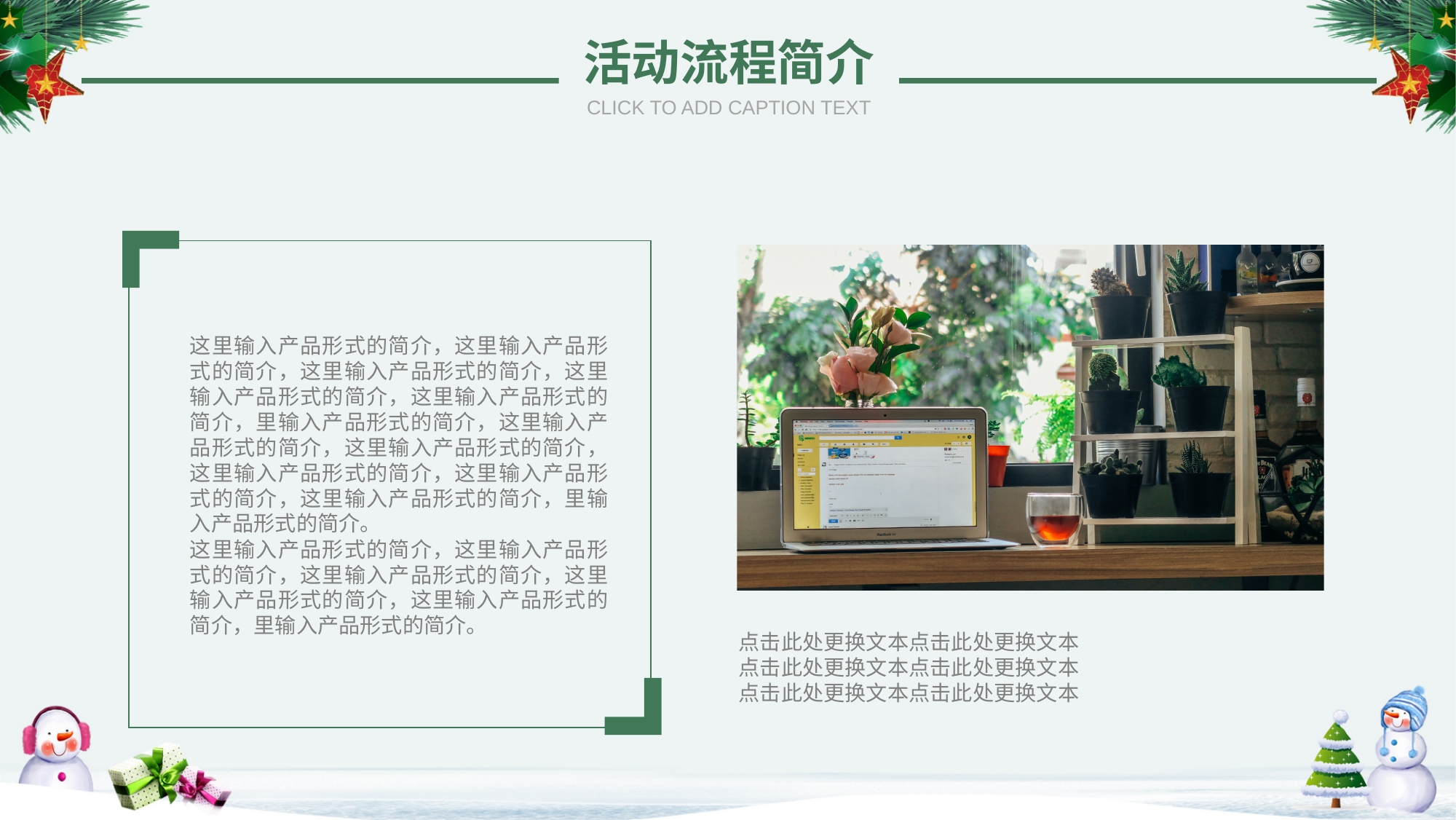

活动流程简介

CLICK TO ADD CAPTION TEXT

这里输入产品形式的简介，这里输入产品形式的简介，这里输入产品形式的简介，这里输入产品形式的简介，这里输入产品形式的简介，里输入产品形式的简介，这里输入产品形式的简介，这里输入产品形式的简介，这里输入产品形式的简介，这里输入产品形式的简介，这里输入产品形式的简介，里输入产品形式的简介。
这里输入产品形式的简介，这里输入产品形式的简介，这里输入产品形式的简介，这里输入产品形式的简介，这里输入产品形式的简介，里输入产品形式的简介。

点击此处更换文本点击此处更换文本
点击此处更换文本点击此处更换文本
点击此处更换文本点击此处更换文本